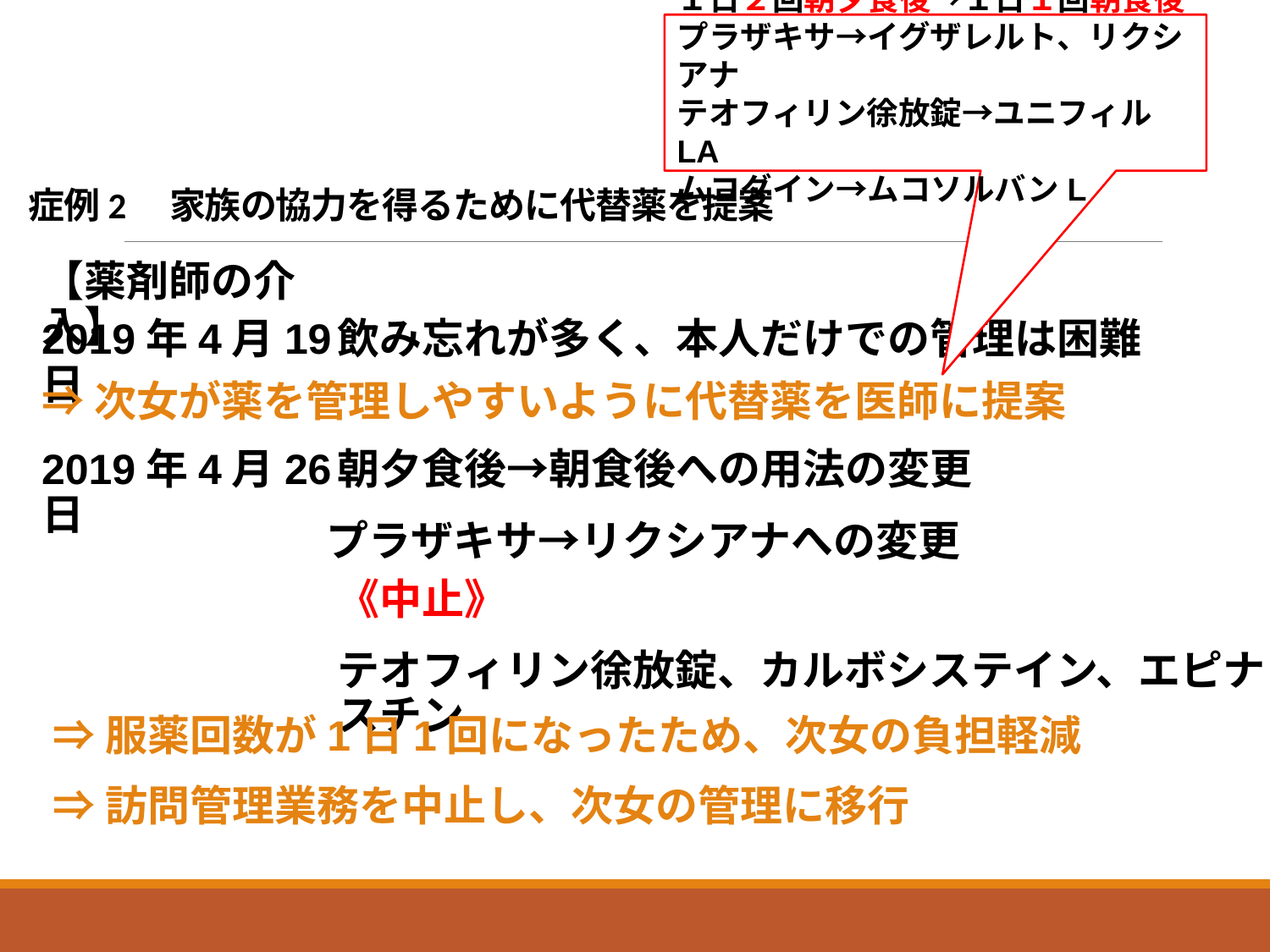

１日２回朝夕食後→１日１回朝食後
プラザキサ→イグザレルト、リクシアナ
テオフィリン徐放錠→ユニフィルLA
ムコダイン→ムコソルバンL
# 症例2　家族の協力を得るために代替薬を提案
【薬剤師の介入】

飲み忘れが多く、本人だけでの管理は困難
2019年4月19日
⇒次女が薬を管理しやすいように代替薬を医師に提案
2019年4月26日
朝夕食後→朝食後への用法の変更
プラザキサ→リクシアナへの変更
《中止》
テオフィリン徐放錠、カルボシステイン、エピナスチン

⇒服薬回数が1日1回になったため、次女の負担軽減
⇒訪問管理業務を中止し、次女の管理に移行